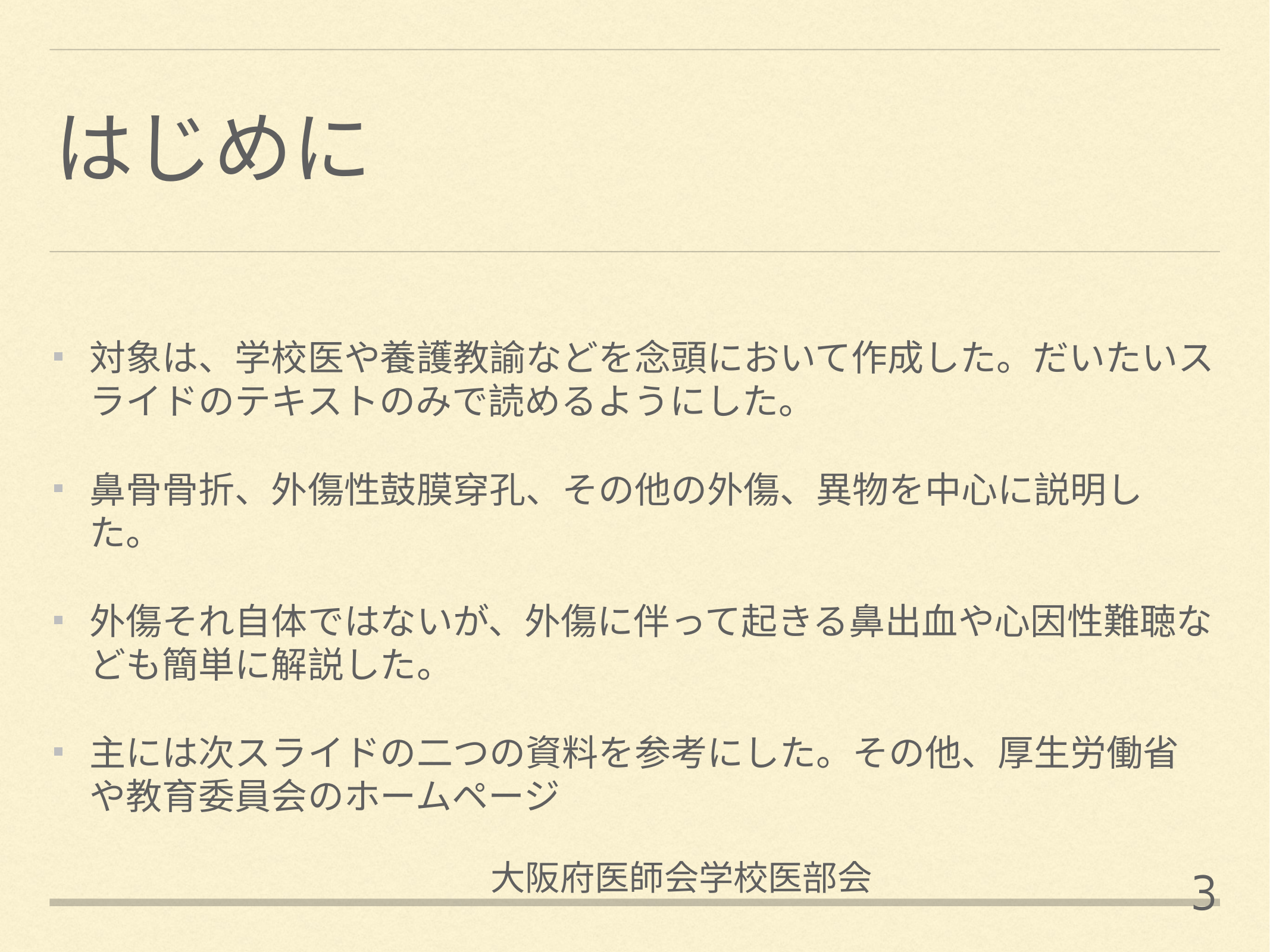

# はじめに
対象は、学校医や養護教諭などを念頭において作成した。だいたいスライドのテキストのみで読めるようにした。
鼻骨骨折、外傷性鼓膜穿孔、その他の外傷、異物を中心に説明した。
外傷それ自体ではないが、外傷に伴って起きる鼻出血や心因性難聴なども簡単に解説した。
主には次スライドの二つの資料を参考にした。その他、厚生労働省や教育委員会のホームページ
大阪府医師会学校医部会
3